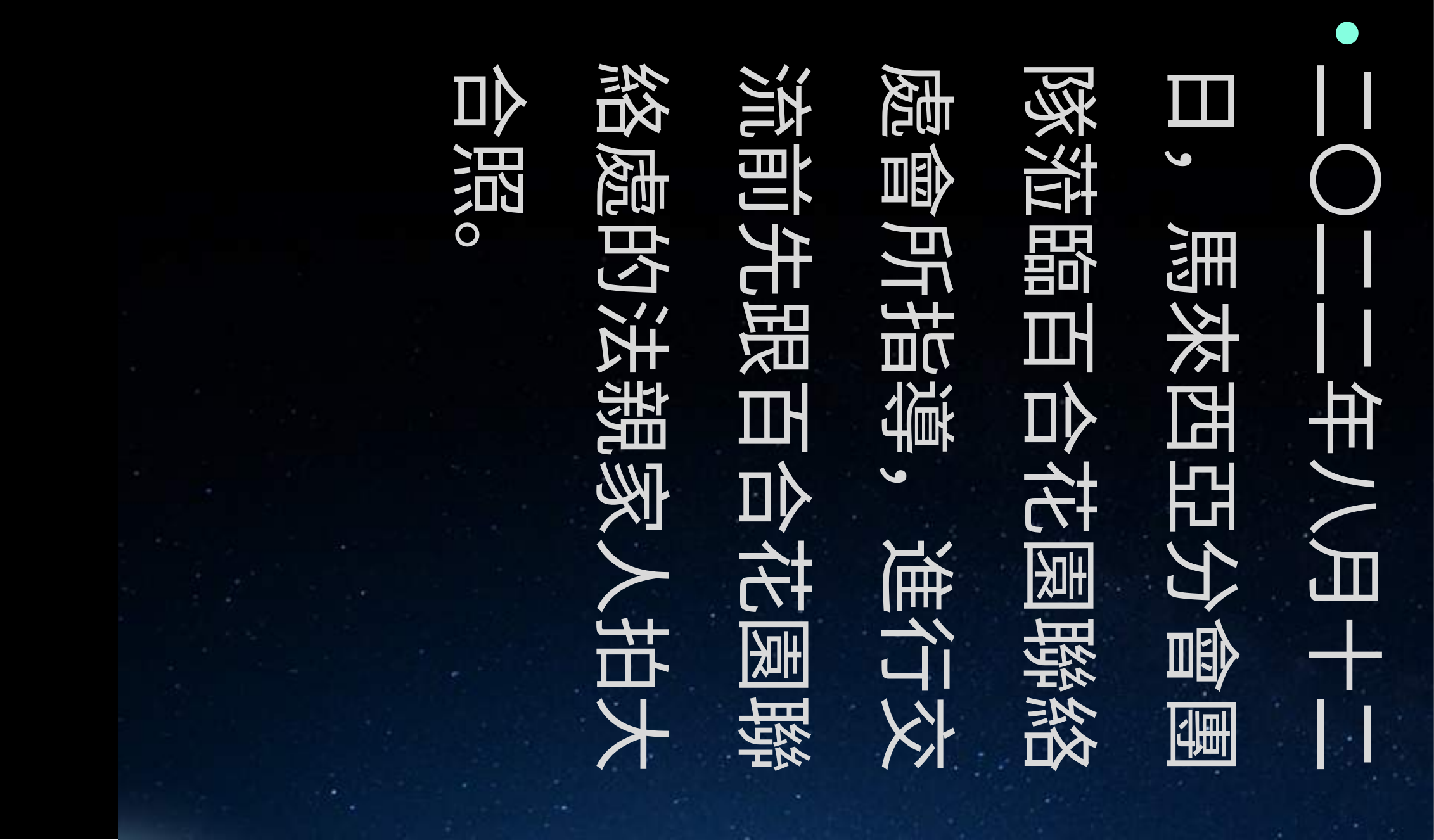

二〇二二年八月十二日，馬來西亞分會團隊蒞臨百合花園聯絡處會所指導，進行交流前先跟百合花園聯絡處的法親家人拍大合照。